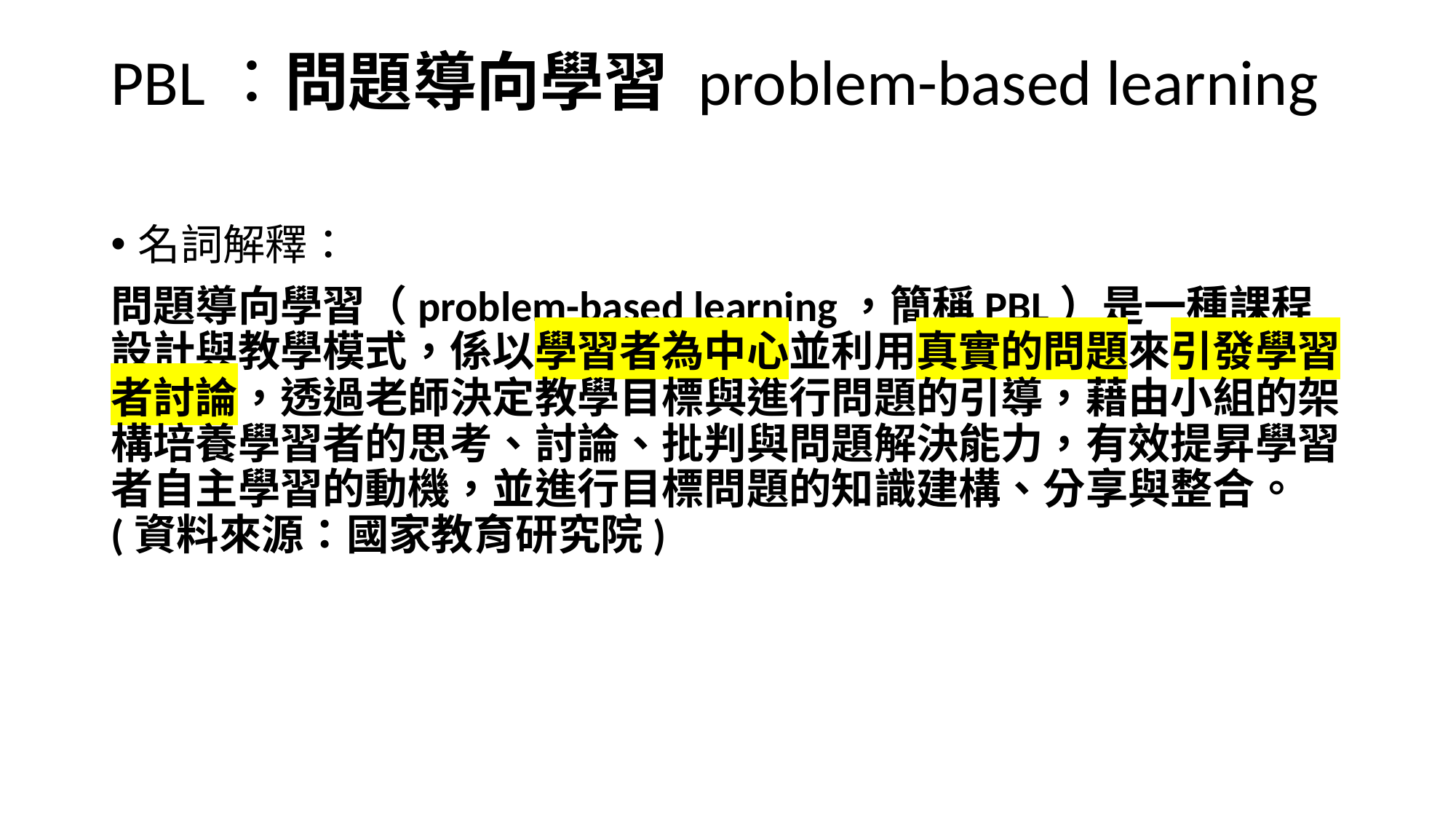

# PBL：問題導向學習 problem-based learning
名詞解釋：
問題導向學習（problem-based learning，簡稱PBL）是一種課程設計與教學模式，係以學習者為中心並利用真實的問題來引發學習者討論，透過老師決定教學目標與進行問題的引導，藉由小組的架構培養學習者的思考、討論、批判與問題解決能力，有效提昇學習者自主學習的動機，並進行目標問題的知識建構、分享與整合。 (資料來源：國家教育研究院)